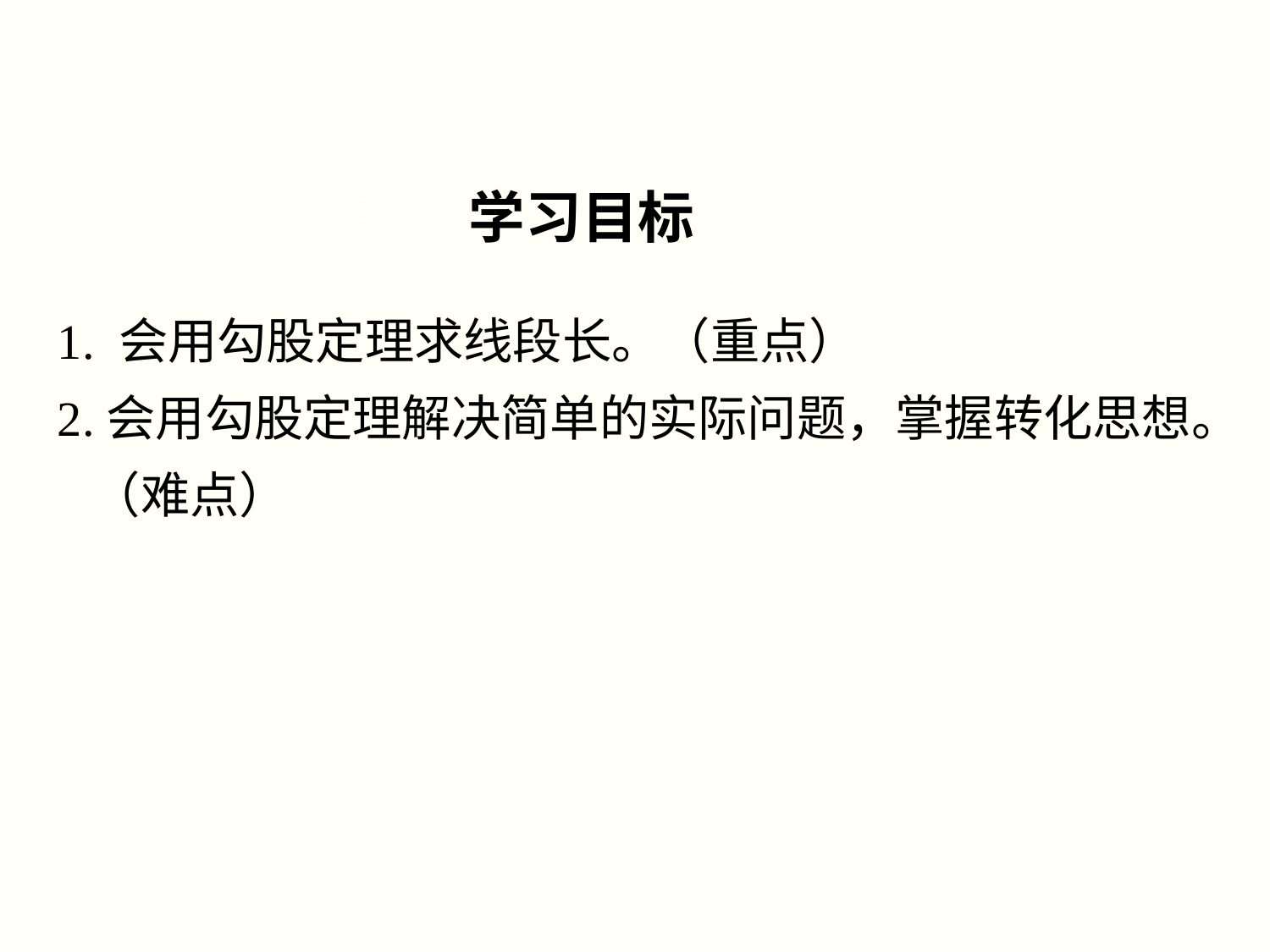

学习目标

1. 会用勾股定理求线段长。（重点）
2.会用勾股定理解决简单的实际问题，掌握转化思想。
  （难点）